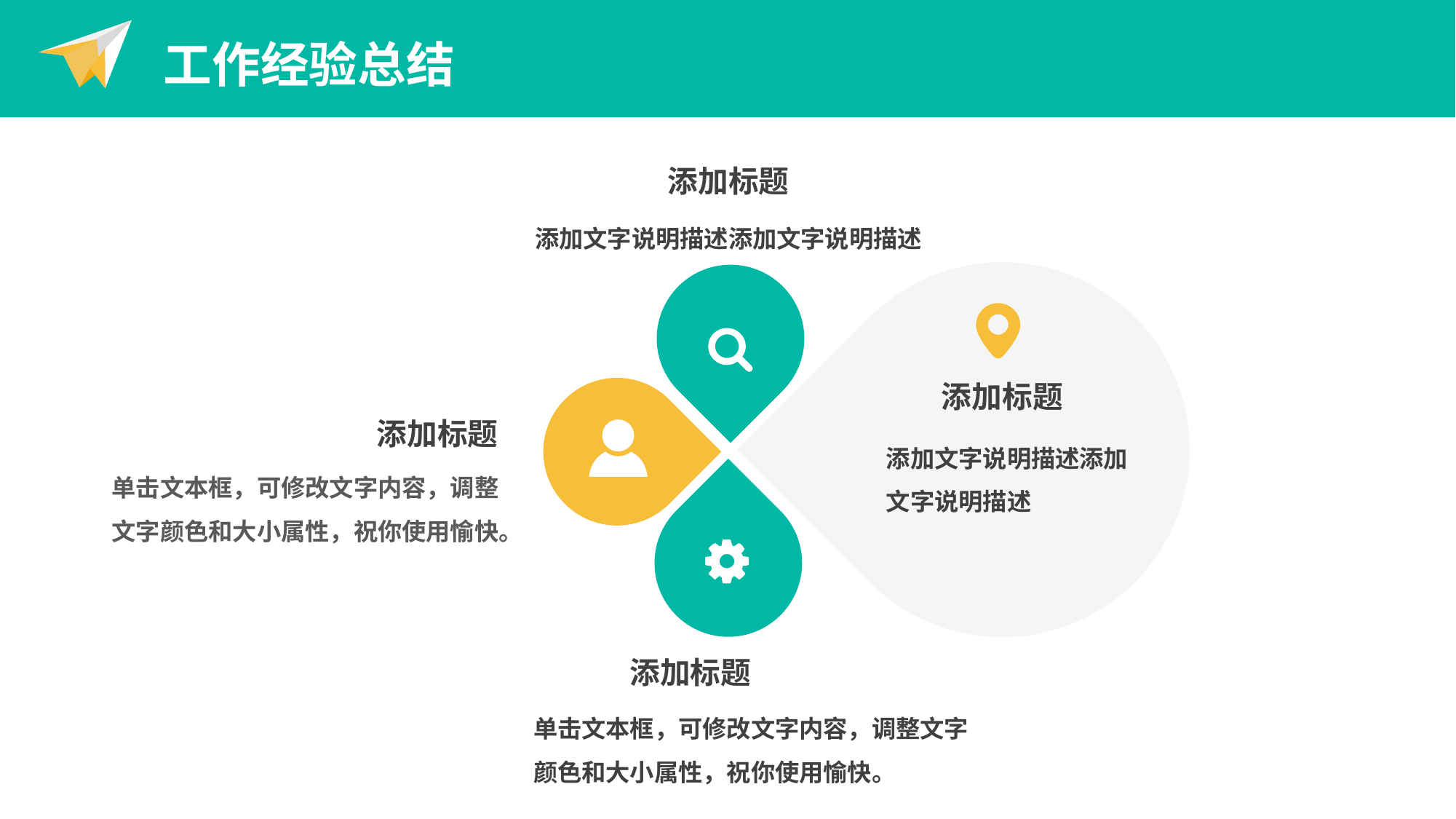

工作经验总结
添加标题
添加文字说明描述添加文字说明描述

添加标题
添加文字说明描述添加文字说明描述
添加标题
单击文本框，可修改文字内容，调整文字颜色和大小属性，祝你使用愉快。
添加标题
单击文本框，可修改文字内容，调整文字颜色和大小属性，祝你使用愉快。